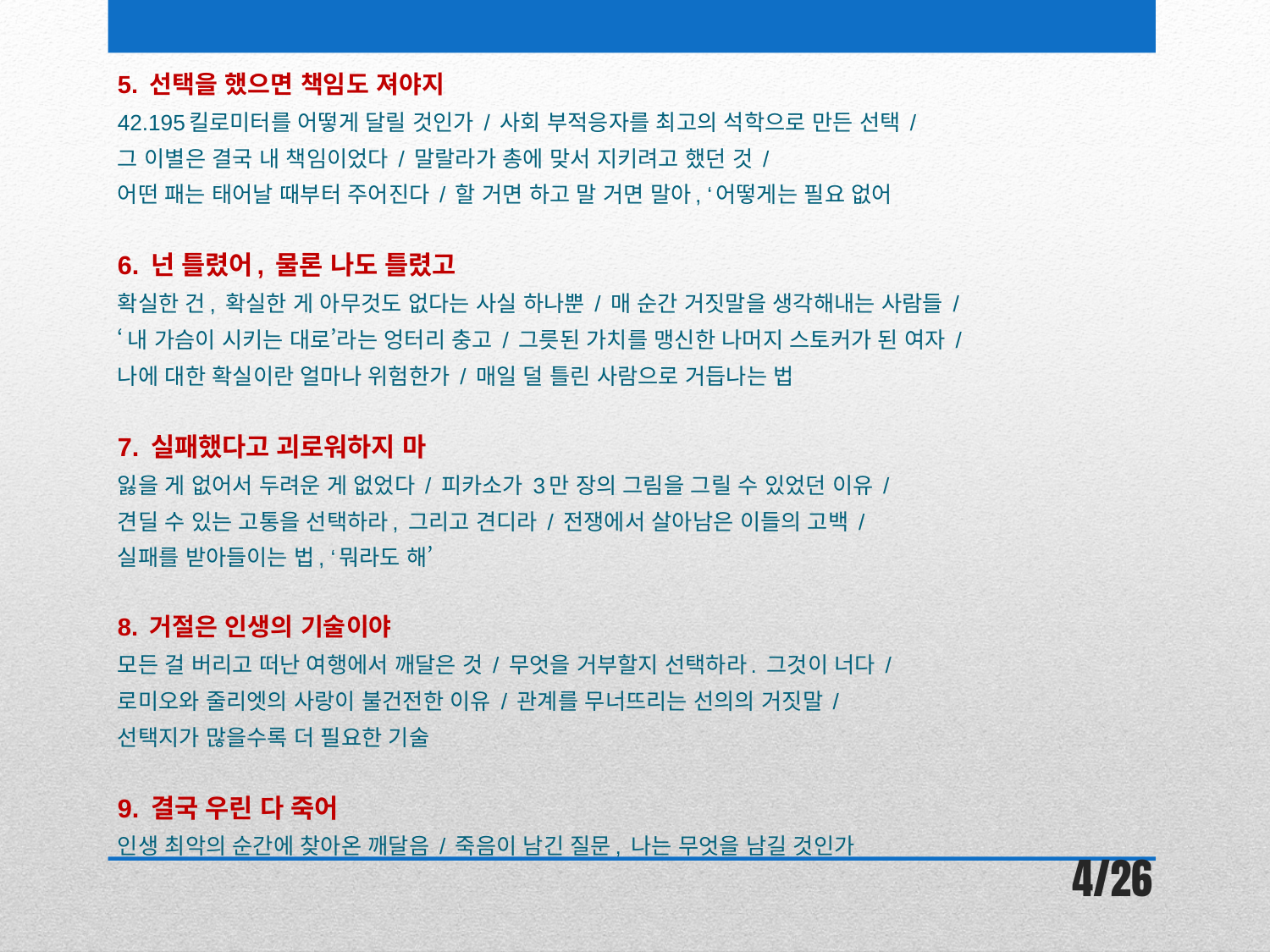

5. 선택을 했으면 책임도 져야지
42.195킬로미터를 어떻게 달릴 것인가 / 사회 부적응자를 최고의 석학으로 만든 선택 /
그 이별은 결국 내 책임이었다 / 말랄라가 총에 맞서 지키려고 했던 것 /
어떤 패는 태어날 때부터 주어진다 / 할 거면 하고 말 거면 말아, ‘어떻게는 필요 없어

6. 넌 틀렸어, 물론 나도 틀렸고
확실한 건, 확실한 게 아무것도 없다는 사실 하나뿐 / 매 순간 거짓말을 생각해내는 사람들 /
‘내 가슴이 시키는 대로’라는 엉터리 충고 / 그릇된 가치를 맹신한 나머지 스토커가 된 여자 /
나에 대한 확실이란 얼마나 위험한가 / 매일 덜 틀린 사람으로 거듭나는 법

7. 실패했다고 괴로워하지 마
잃을 게 없어서 두려운 게 없었다 / 피카소가 3만 장의 그림을 그릴 수 있었던 이유 /
견딜 수 있는 고통을 선택하라, 그리고 견디라 / 전쟁에서 살아남은 이들의 고백 /
실패를 받아들이는 법, ‘뭐라도 해’

8. 거절은 인생의 기술이야
모든 걸 버리고 떠난 여행에서 깨달은 것 / 무엇을 거부할지 선택하라. 그것이 너다 /
로미오와 줄리엣의 사랑이 불건전한 이유 / 관계를 무너뜨리는 선의의 거짓말 /
선택지가 많을수록 더 필요한 기술

9. 결국 우린 다 죽어
인생 최악의 순간에 찾아온 깨달음 / 죽음이 남긴 질문, 나는 무엇을 남길 것인가
4/26